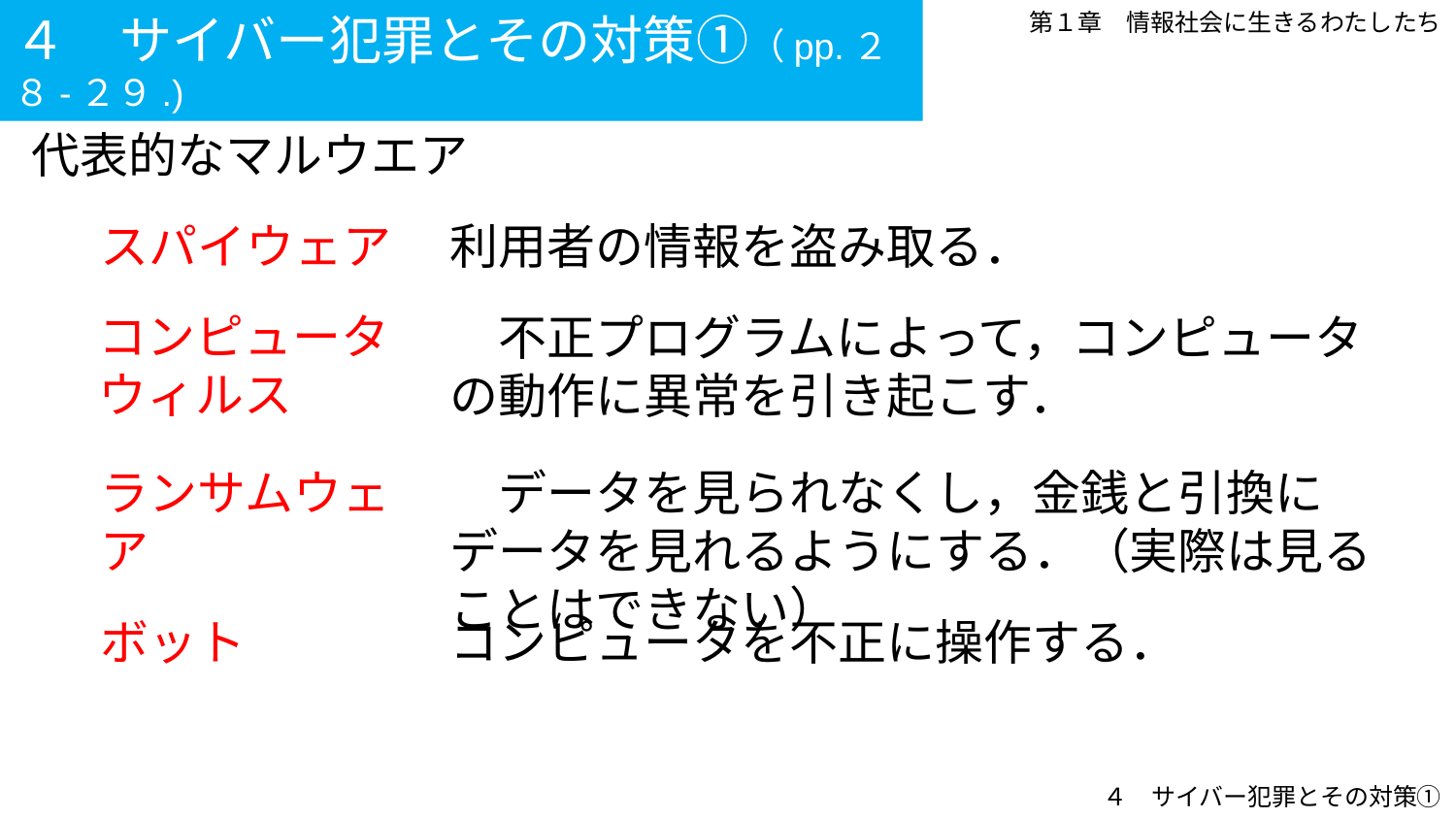

４　サイバー犯罪とその対策①（pp.２８-２９.)
第１章　情報社会に生きるわたしたち
代表的なマルウエア
利用者の情報を盗み取る．
スパイウェア
コンピュータ
ウィルス
　不正プログラムによって，コンピュータの動作に異常を引き起こす．
　データを見られなくし，金銭と引換にデータを見れるようにする．（実際は見ることはできない）
ランサムウェア
コンピュータを不正に操作する．
ボット
４　サイバー犯罪とその対策①